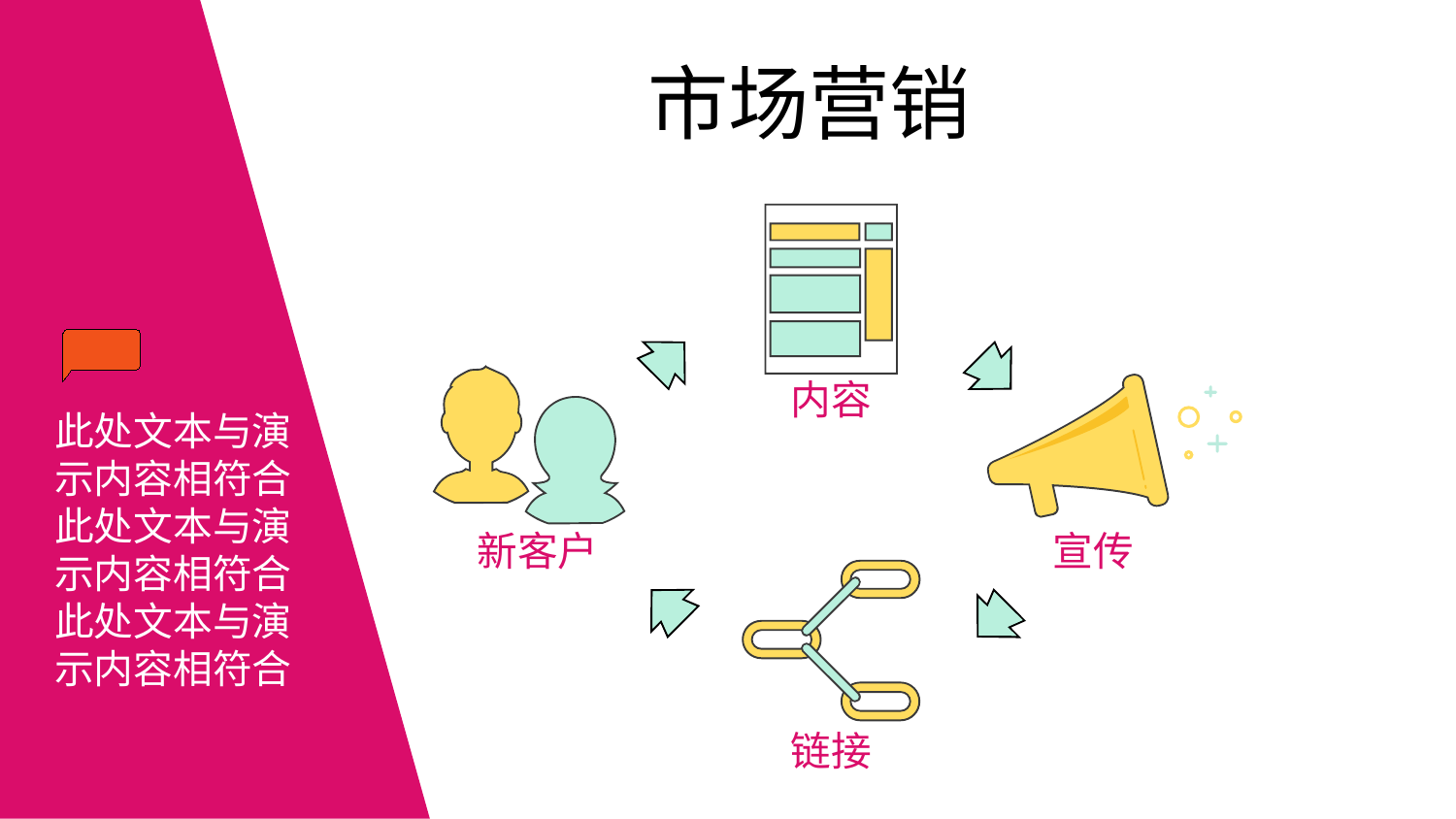

# 市场营销
内容
此处文本与演示内容相符合此处文本与演示内容相符合此处文本与演示内容相符合
新客户
宣传
链接